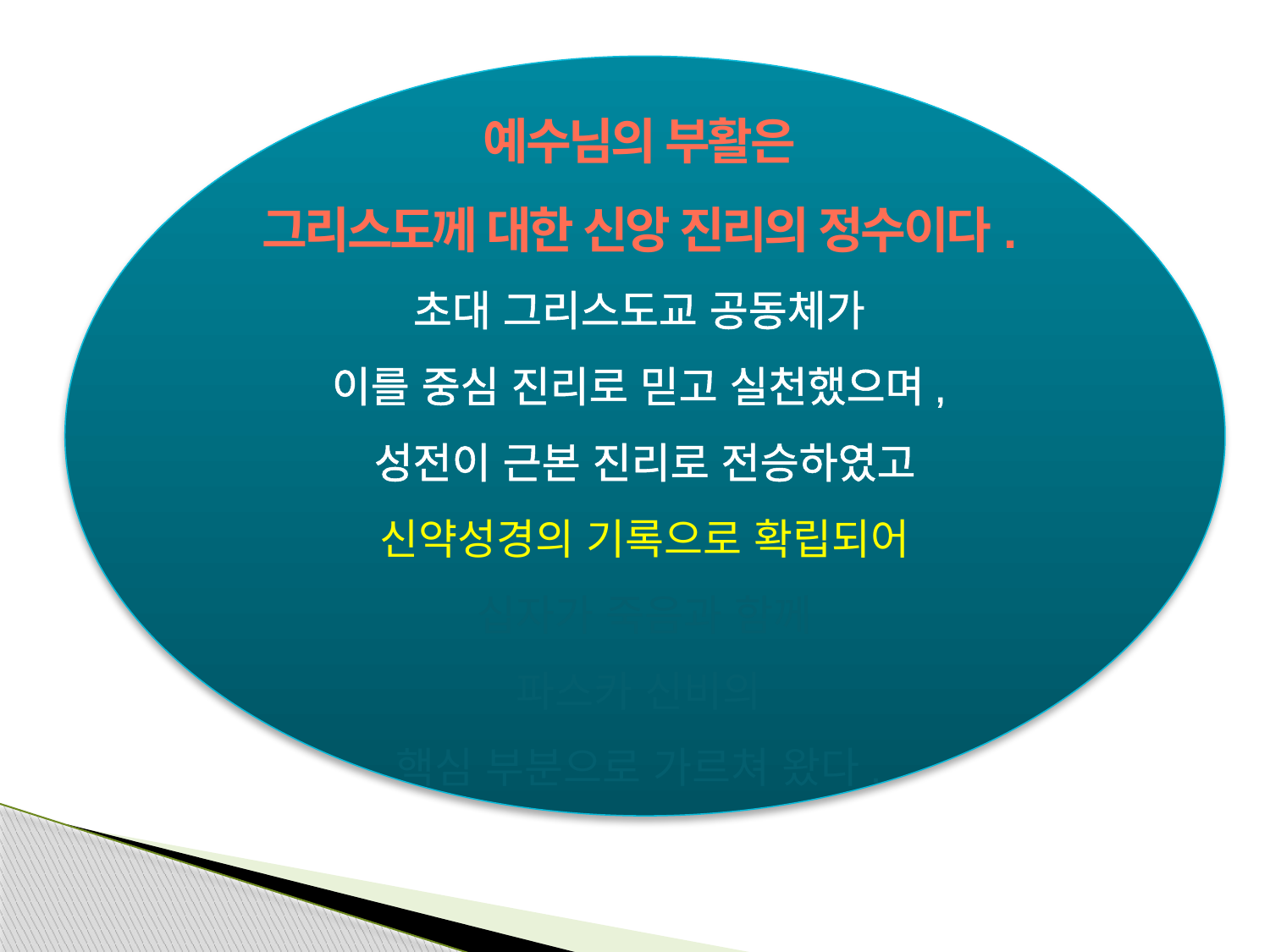

예수님의 부활은
그리스도께 대한 신앙 진리의 정수이다.
초대 그리스도교 공동체가
이를 중심 진리로 믿고 실천했으며,
성전이 근본 진리로 전승하였고
신약성경의 기록으로 확립되어
십자가 죽음과 함께
파스카 신비의
핵심 부분으로 가르쳐 왔다.